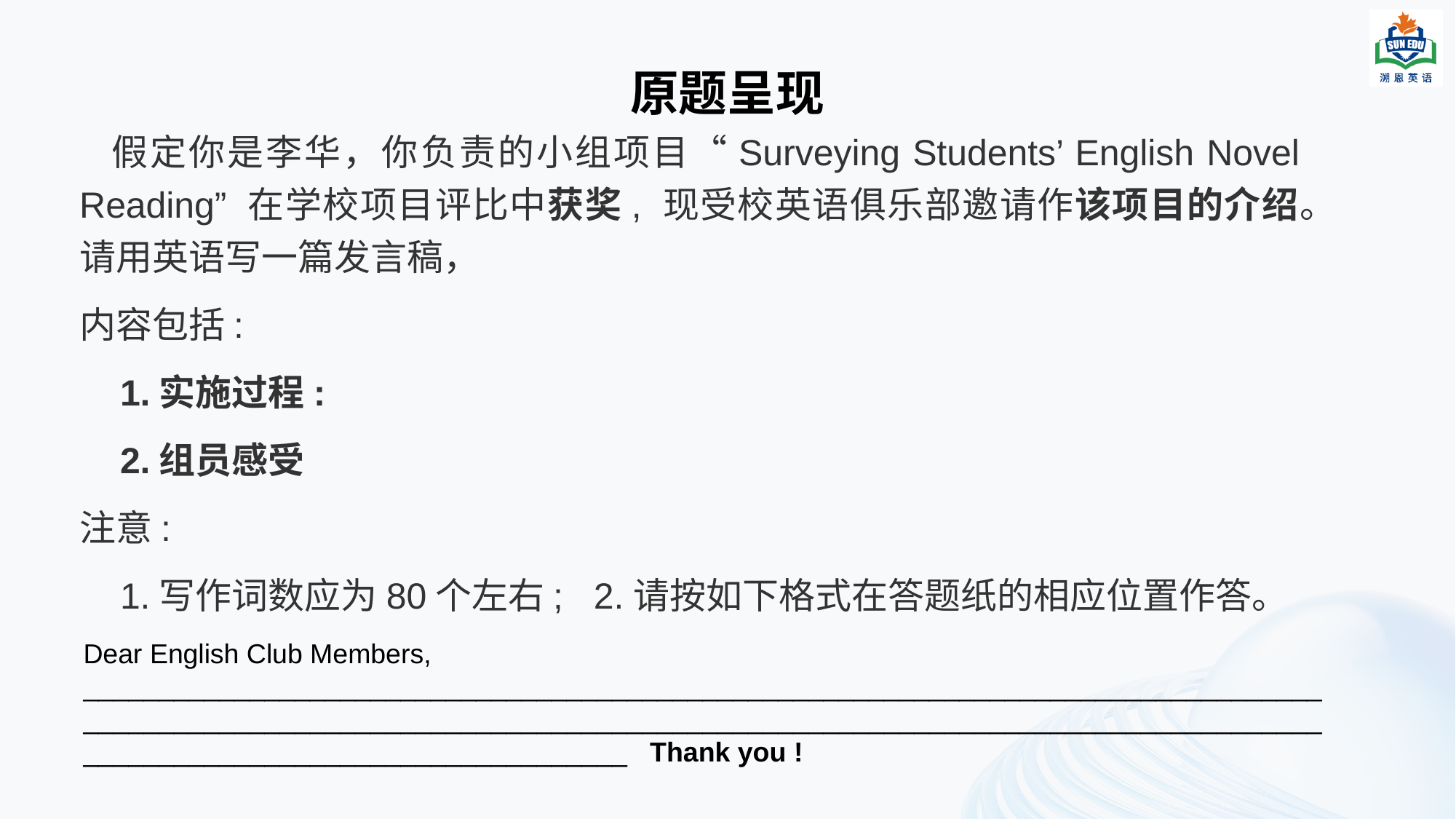

原题呈现
  假定你是李华，你负责的小组项目“Surveying Students’ English Novel Reading” 在学校项目评比中获奖, 现受校英语俱乐部邀请作该项目的介绍。请用英语写一篇发言稿，
内容包括:
    1.实施过程:
    2.组员感受
注意:
    1.写作词数应为80个左右;   2.请按如下格式在答题纸的相应位置作答。

Dear English Club Members,
________________________________________________________________________________________________________________________________________________________________________________________________________   Thank you !